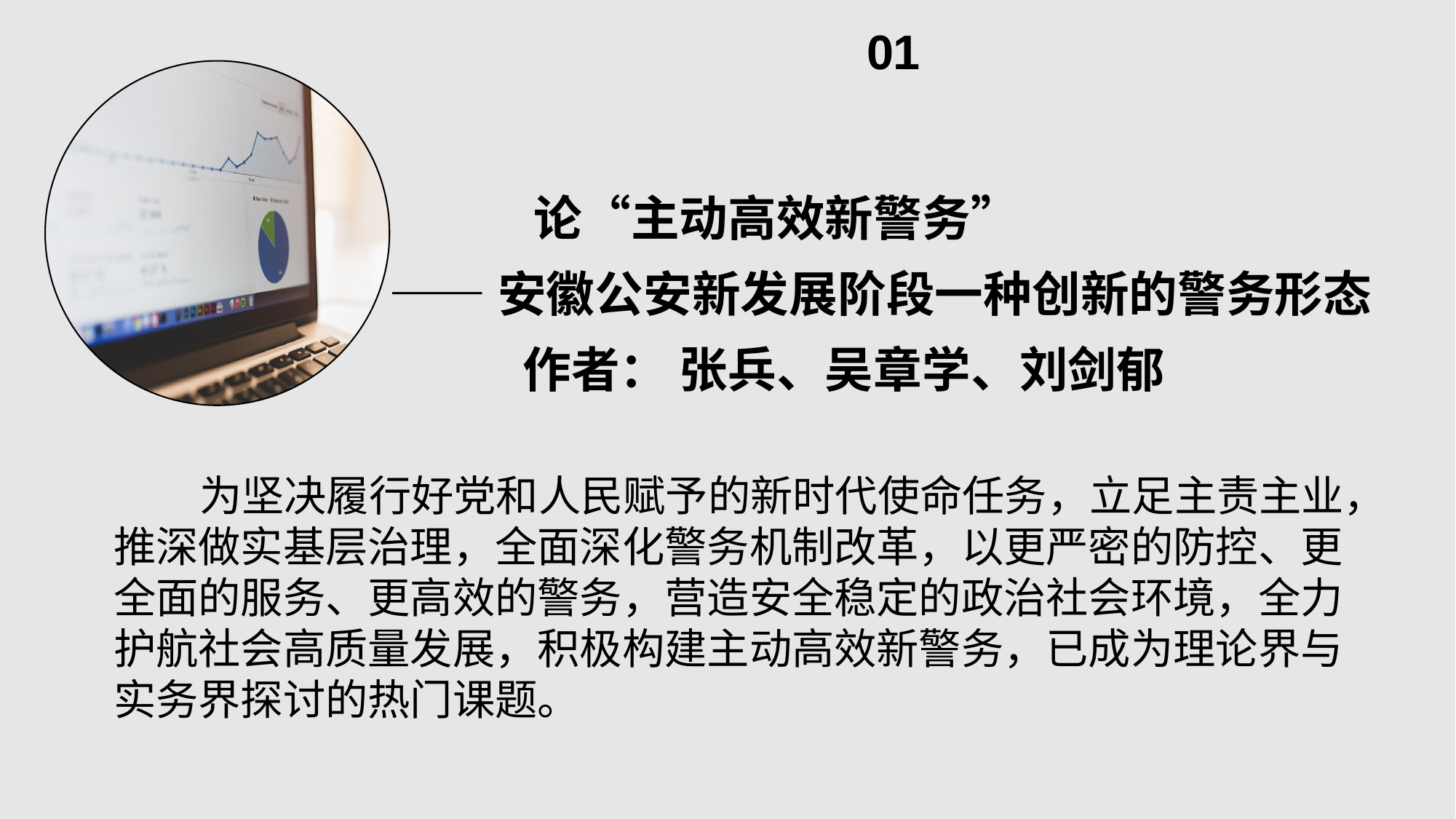

01

                论“主动高效新警务”
    ——安徽公安新发展阶段一种创新的警务形态
               作者： 张兵、吴章学、刘剑郁
        为坚决履行好党和人民赋予的新时代使命任务，立足主责主业，推深做实基层治理，全面深化警务机制改革，以更严密的防控、更全面的服务、更高效的警务，营造安全稳定的政治社会环境，全力护航社会高质量发展，积极构建主动高效新警务，已成为理论界与实务界探讨的热门课题。